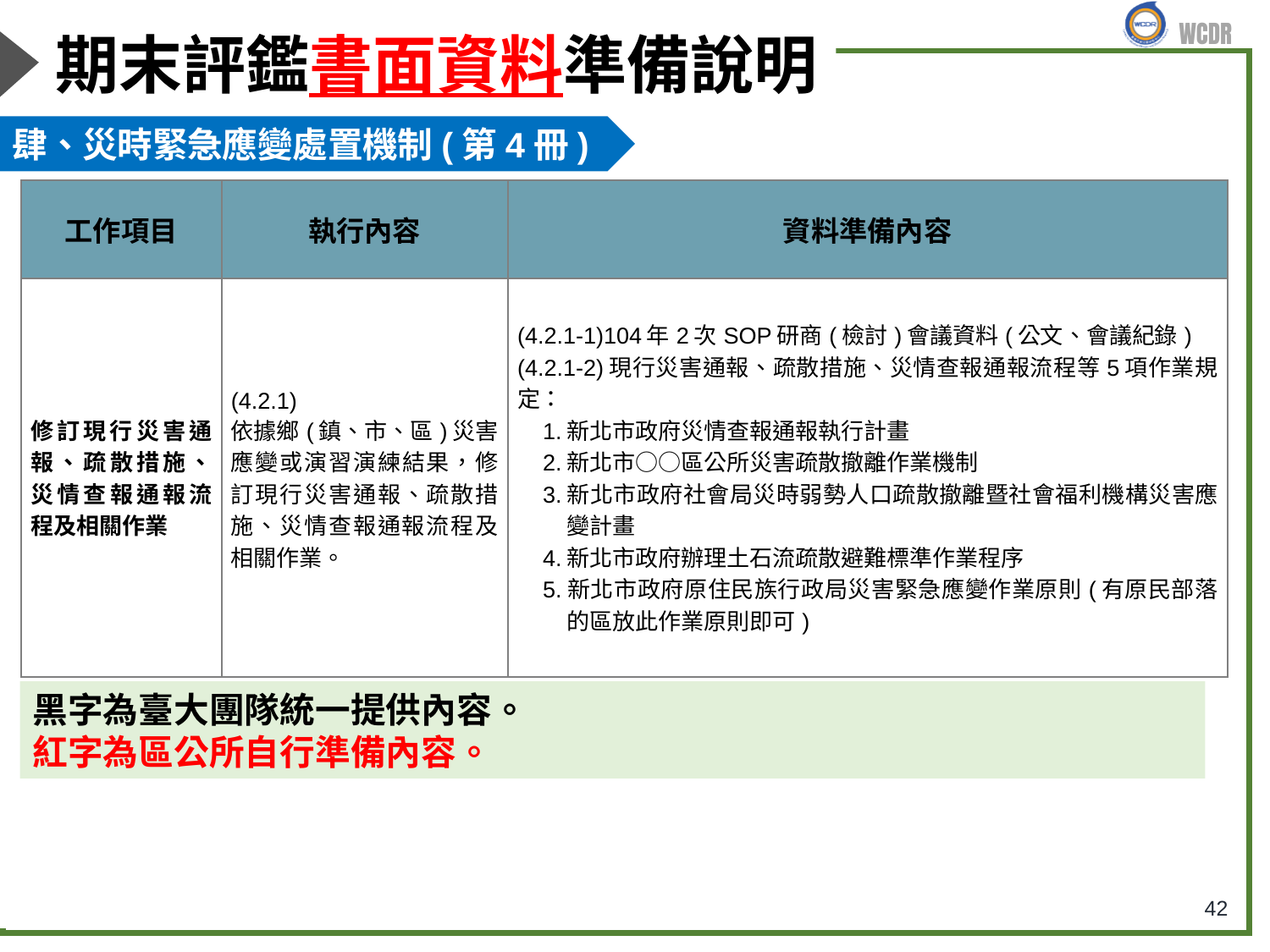

# 期末評鑑書面資料準備說明
肆、災時緊急應變處置機制(第4冊)
| 工作項目 | 執行內容 | 資料準備內容 |
| --- | --- | --- |
| 修訂現行災害通報、疏散措施、災情查報通報流程及相關作業 | (4.2.1) 依據鄉(鎮、市、區)災害應變或演習演練結果，修訂現行災害通報、疏散措施、災情查報通報流程及相關作業。 | (4.2.1-1)104年2次SOP研商(檢討)會議資料(公文、會議紀錄) (4.2.1-2)現行災害通報、疏散措施、災情查報通報流程等5項作業規定： 1.新北市政府災情查報通報執行計畫 2.新北市○○區公所災害疏散撤離作業機制 3.新北市政府社會局災時弱勢人口疏散撤離暨社會福利機構災害應變計畫 4.新北市政府辦理土石流疏散避難標準作業程序 5.新北市政府原住民族行政局災害緊急應變作業原則(有原民部落的區放此作業原則即可) |
黑字為臺大團隊統一提供內容。
紅字為區公所自行準備內容。
42